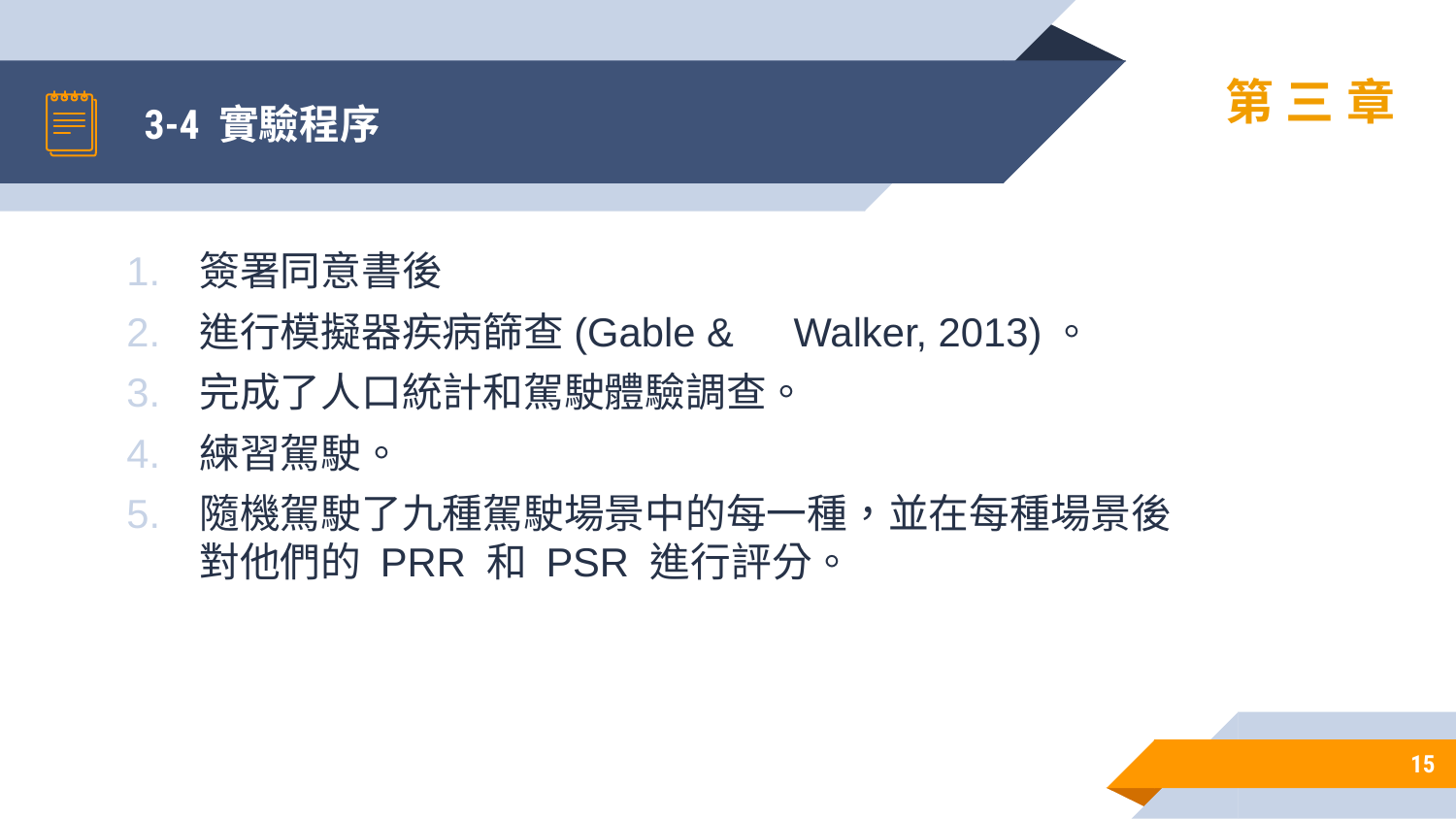

# 3-4 實驗程序
第三章

簽署同意書後
進行模擬器疾病篩查(Gable &　Walker, 2013)。
完成了人口統計和駕駛體驗調查。
練習駕駛。
隨機駕駛了九種駕駛場景中的每一種，並在每種場景後對他們的 PRR 和 PSR 進行評分。
15